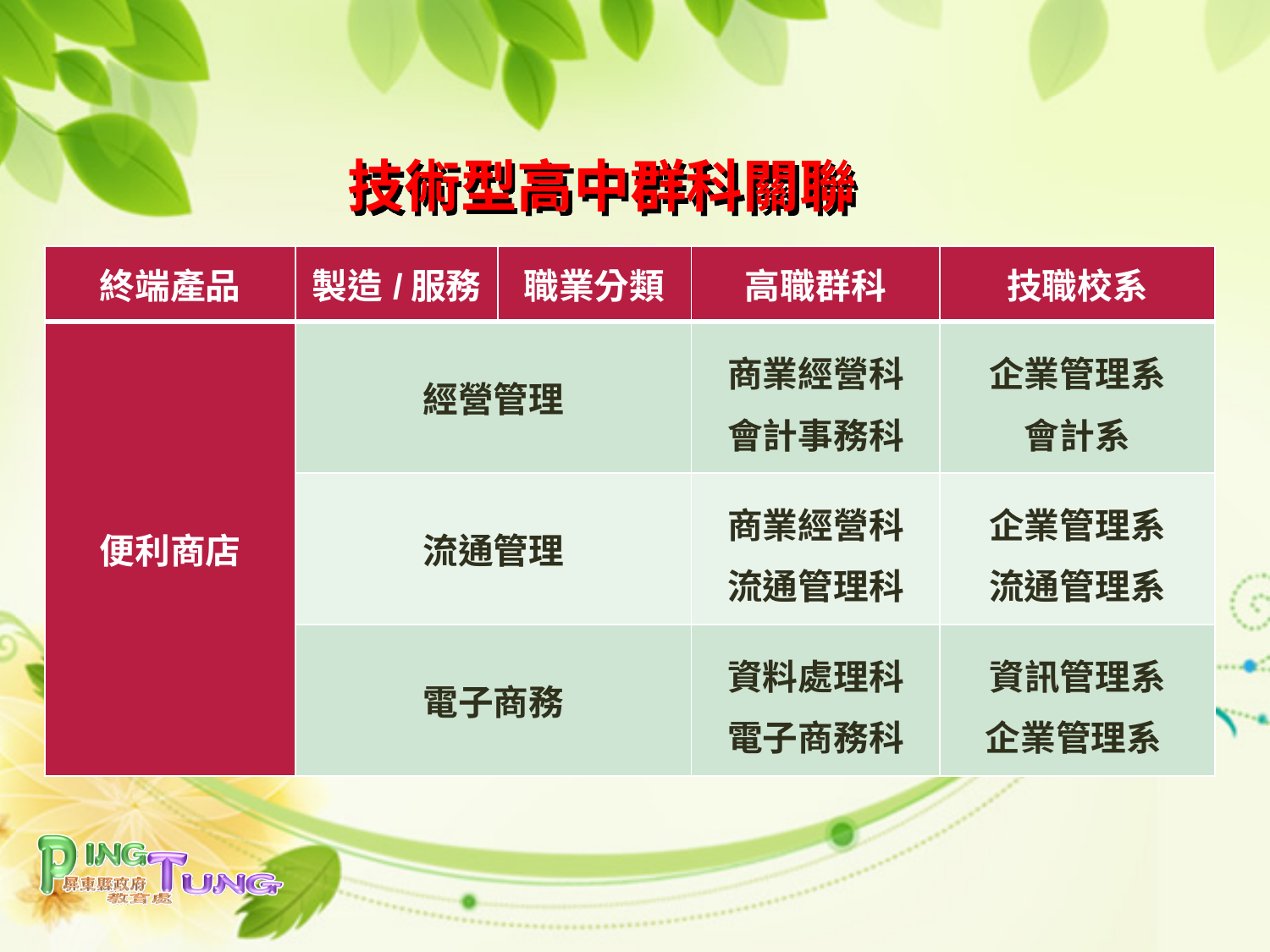

# 技術型高中群科關聯
| 終端產品 | 製造/服務 | 職業分類 | 高職群科 | 技職校系 |
| --- | --- | --- | --- | --- |
| 便利商店 | 經營管理 |  | 商業經營科 會計事務科 | 企業管理系 會計系 |
|  | 流通管理 |  | 商業經營科 流通管理科 | 企業管理系 流通管理系 |
|  | 電子商務 |  | 資料處理科 電子商務科 | 資訊管理系 企業管理系 |